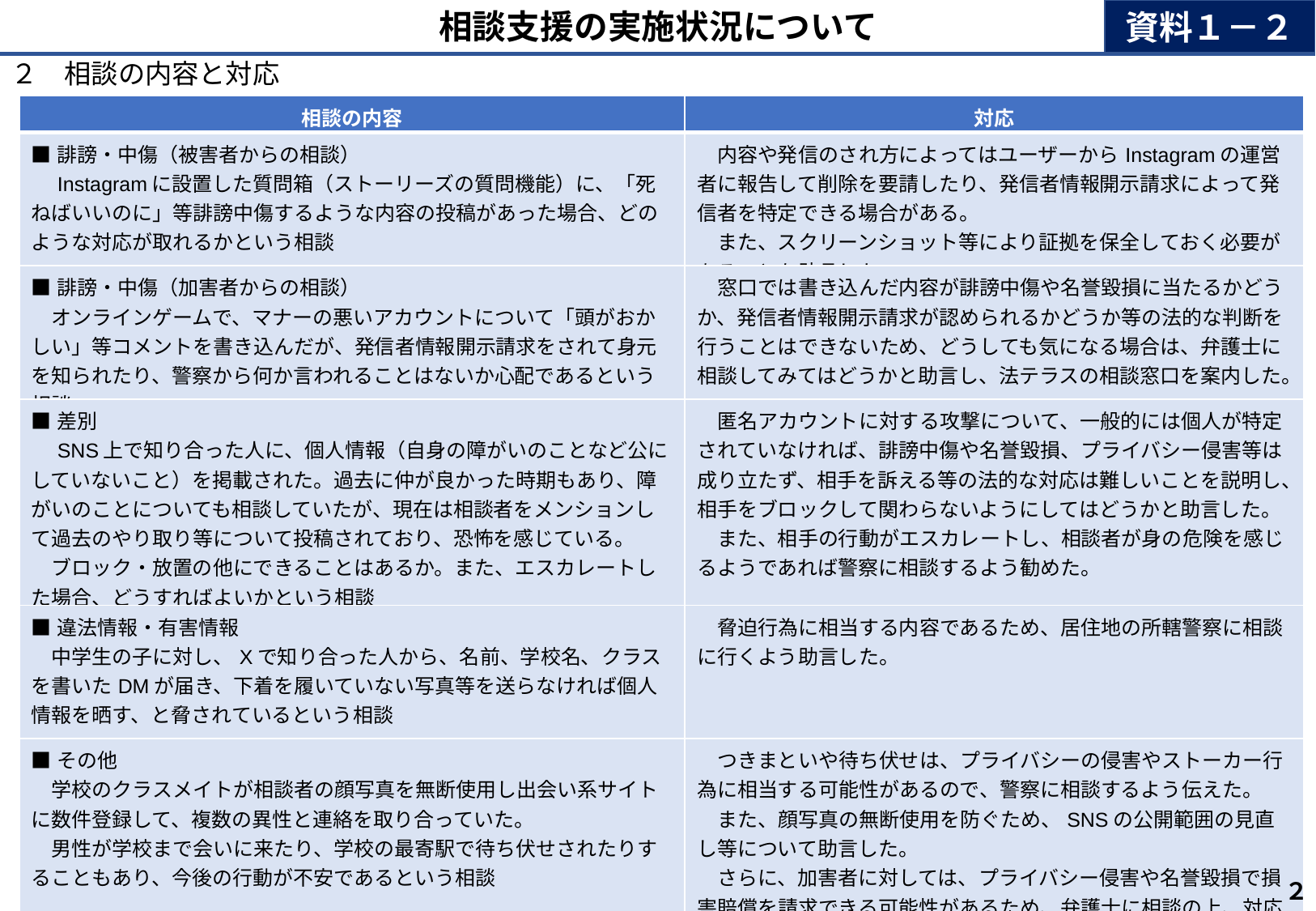

資料１－２
相談支援の実施状況について
２　相談の内容と対応
| 相談の内容 | 対応 |
| --- | --- |
| ■誹謗・中傷（被害者からの相談） 　Instagramに設置した質問箱（ストーリーズの質問機能）に、「死ねばいいのに」等誹謗中傷するような内容の投稿があった場合、どのような対応が取れるかという相談 | 内容や発信のされ方によってはユーザーからInstagramの運営者に報告して削除を要請したり、発信者情報開示請求によって発信者を特定できる場合がある。 　また、スクリーンショット等により証拠を保全しておく必要があることを助言した。 |
| ■誹謗・中傷（加害者からの相談） 　オンラインゲームで、マナーの悪いアカウントについて「頭がおかしい」等コメントを書き込んだが、発信者情報開示請求をされて身元を知られたり、警察から何か言われることはないか心配であるという相談 | 窓口では書き込んだ内容が誹謗中傷や名誉毀損に当たるかどうか、発信者情報開示請求が認められるかどうか等の法的な判断を行うことはできないため、どうしても気になる場合は、弁護士に相談してみてはどうかと助言し、法テラスの相談窓口を案内した。 |
| ■差別 　SNS上で知り合った人に、個人情報（自身の障がいのことなど公にしていないこと）を掲載された。過去に仲が良かった時期もあり、障がいのことについても相談していたが、現在は相談者をメンションして過去のやり取り等について投稿されており、恐怖を感じている。 　ブロック・放置の他にできることはあるか。また、エスカレートした場合、どうすればよいかという相談 | 匿名アカウントに対する攻撃について、一般的には個人が特定されていなければ、誹謗中傷や名誉毀損、プライバシー侵害等は成り立たず、相手を訴える等の法的な対応は難しいことを説明し、相手をブロックして関わらないようにしてはどうかと助言した。 　また、相手の行動がエスカレートし、相談者が身の危険を感じるようであれば警察に相談するよう勧めた。 |
| ■違法情報・有害情報 　中学生の子に対し、Xで知り合った人から、名前、学校名、クラスを書いたDMが届き、下着を履いていない写真等を送らなければ個人情報を晒す、と脅されているという相談 | 脅迫行為に相当する内容であるため、居住地の所轄警察に相談に行くよう助言した。 |
| ■その他 　学校のクラスメイトが相談者の顔写真を無断使用し出会い系サイトに数件登録して、複数の異性と連絡を取り合っていた。 　男性が学校まで会いに来たり、学校の最寄駅で待ち伏せされたりすることもあり、今後の行動が不安であるという相談 | つきまといや待ち伏せは、プライバシーの侵害やストーカー行為に相当する可能性があるので、警察に相談するよう伝えた。 　また、顔写真の無断使用を防ぐため、SNSの公開範囲の見直し等について助言した。 　さらに、加害者に対しては、プライバシー侵害や名誉毀損で損害賠償を請求できる可能性があるため、弁護士に相談の上、対応を検討してはどうか助言した。 |
２